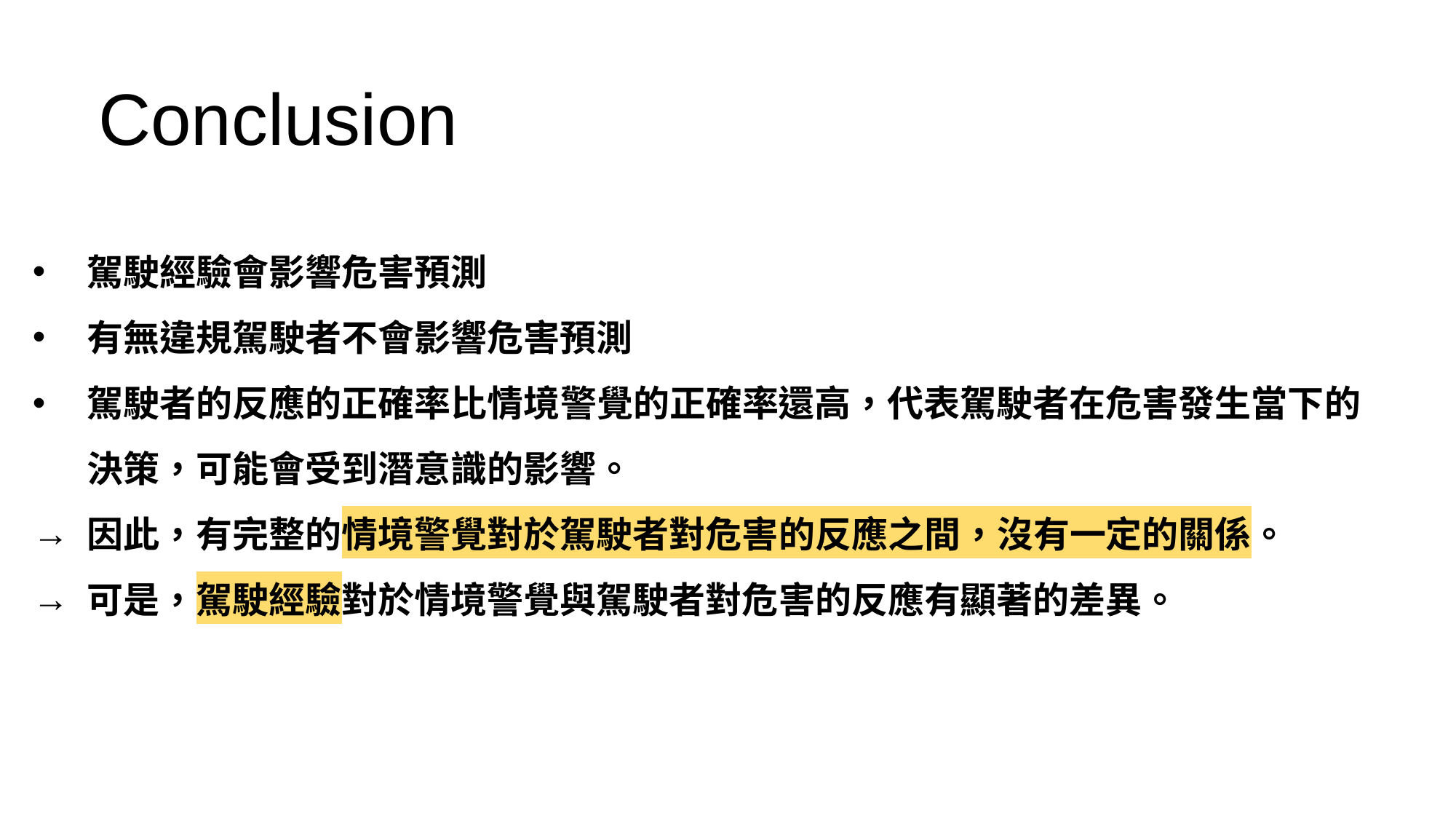

Conclusion
駕駛經驗會影響危害預測
有無違規駕駛者不會影響危害預測
駕駛者的反應的正確率比情境警覺的正確率還高，代表駕駛者在危害發生當下的決策，可能會受到潛意識的影響。
因此，有完整的情境警覺對於駕駛者對危害的反應之間，沒有一定的關係。
可是，駕駛經驗對於情境警覺與駕駛者對危害的反應有顯著的差異。